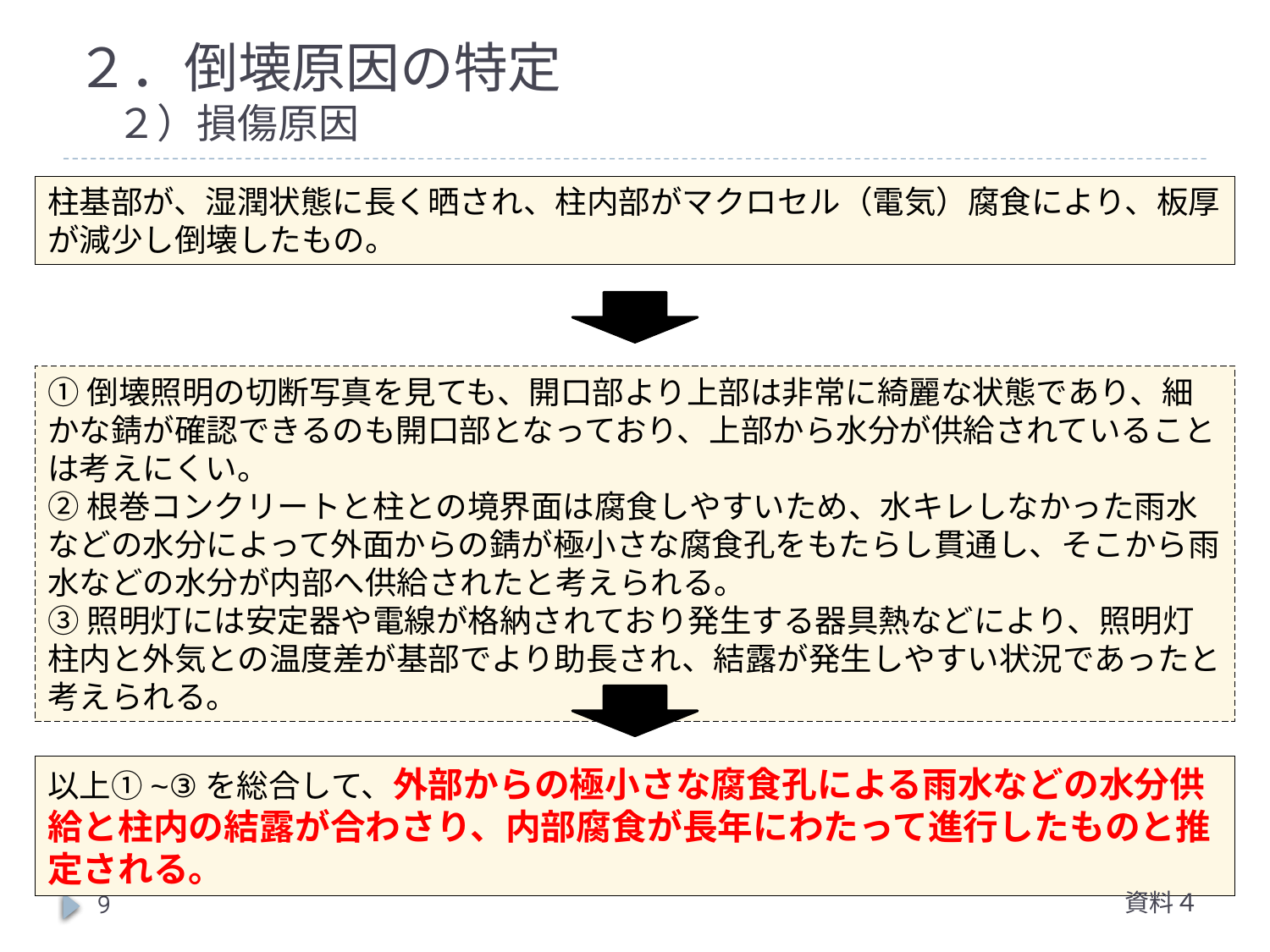

# ２．倒壊原因の特定 　２）損傷原因
柱基部が、湿潤状態に長く晒され、柱内部がマクロセル（電気）腐食により、板厚が減少し倒壊したもの。

①倒壊照明の切断写真を見ても、開口部より上部は非常に綺麗な状態であり、細かな錆が確認できるのも開口部となっており、上部から水分が供給されていることは考えにくい。
②根巻コンクリートと柱との境界面は腐食しやすいため、水キレしなかった雨水などの水分によって外面からの錆が極小さな腐食孔をもたらし貫通し、そこから雨水などの水分が内部へ供給されたと考えられる。
③照明灯には安定器や電線が格納されており発生する器具熱などにより、照明灯柱内と外気との温度差が基部でより助長され、結露が発生しやすい状況であったと考えられる。

以上①~③を総合して、外部からの極小さな腐食孔による雨水などの水分供給と柱内の結露が合わさり、内部腐食が長年にわたって進行したものと推定される。
資料４
9